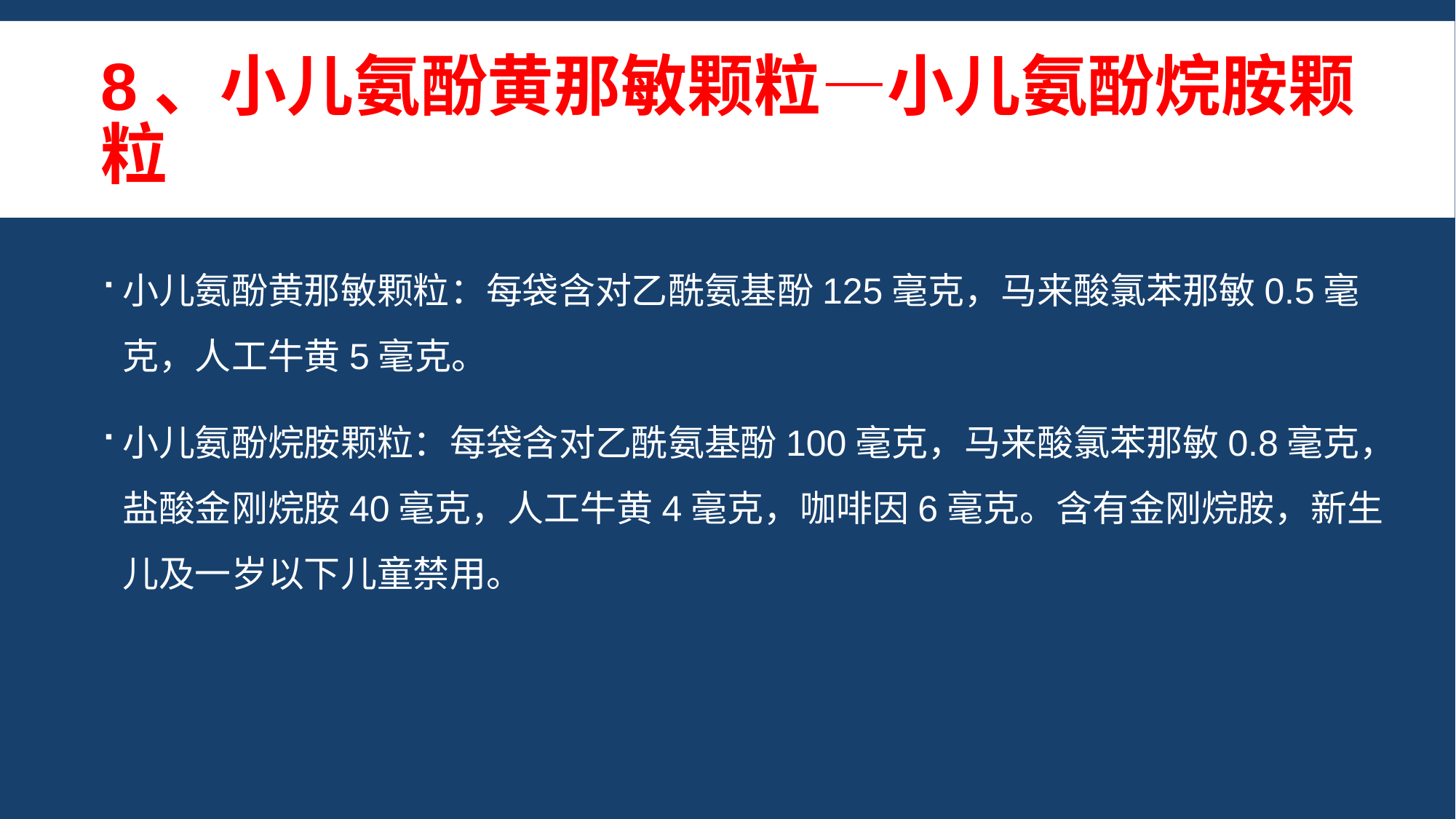

# 8、小儿氨酚黄那敏颗粒—小儿氨酚烷胺颗粒
小儿氨酚黄那敏颗粒：每袋含对乙酰氨基酚125毫克，马来酸氯苯那敏0.5毫克，人工牛黄5毫克。
小儿氨酚烷胺颗粒：每袋含对乙酰氨基酚100毫克，马来酸氯苯那敏0.8毫克，盐酸金刚烷胺40毫克，人工牛黄4毫克，咖啡因6毫克。含有金刚烷胺，新生儿及一岁以下儿童禁用。